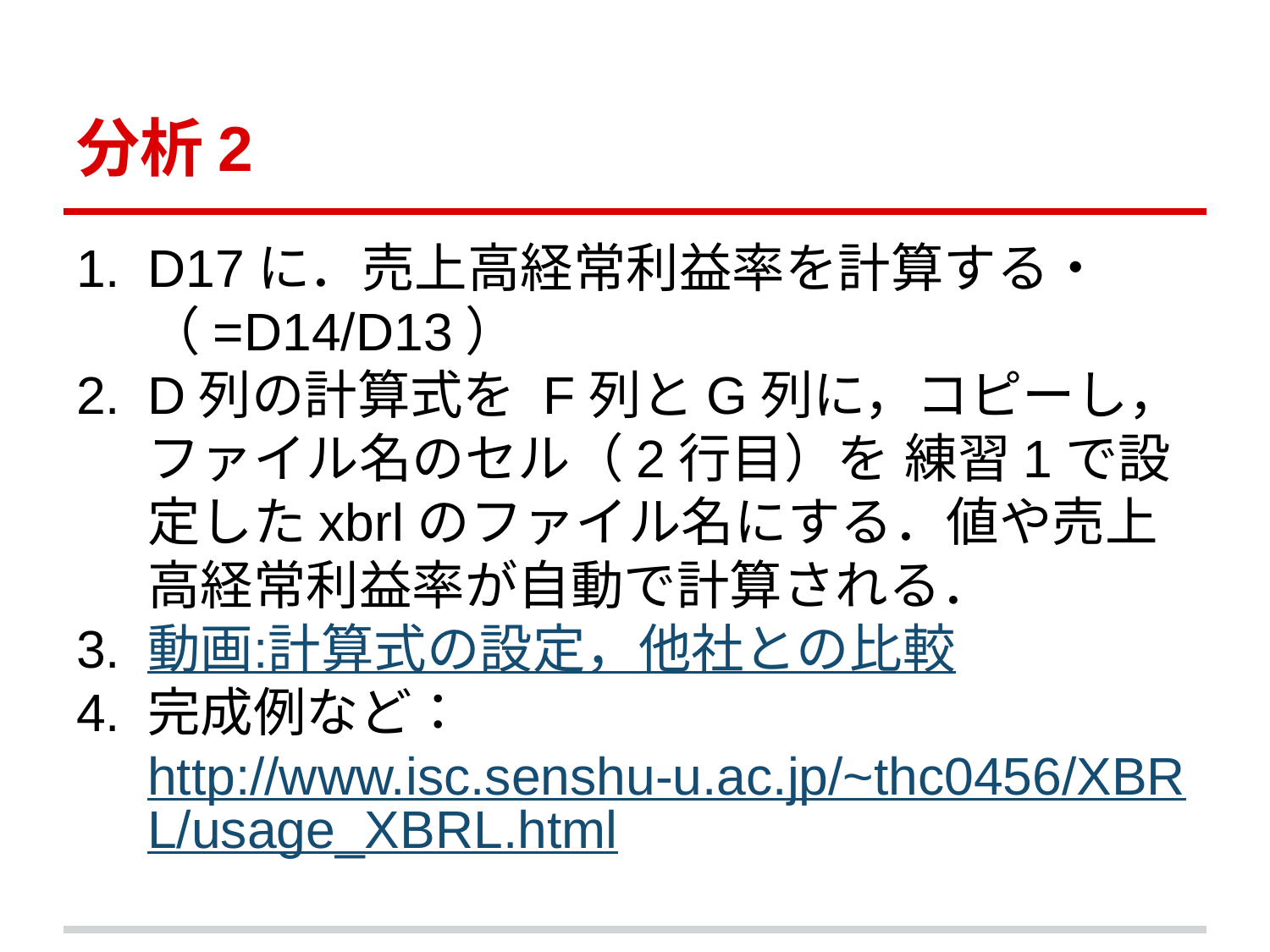

# 分析2
D17に．売上高経常利益率を計算する・（=D14/D13）
D列の計算式を F列とG列に，コピーし，ファイル名のセル（2行目）を 練習1で設定したxbrlのファイル名にする．値や売上高経常利益率が自動で計算される．
動画:計算式の設定，他社との比較
完成例など：http://www.isc.senshu-u.ac.jp/~thc0456/XBRL/usage_XBRL.html